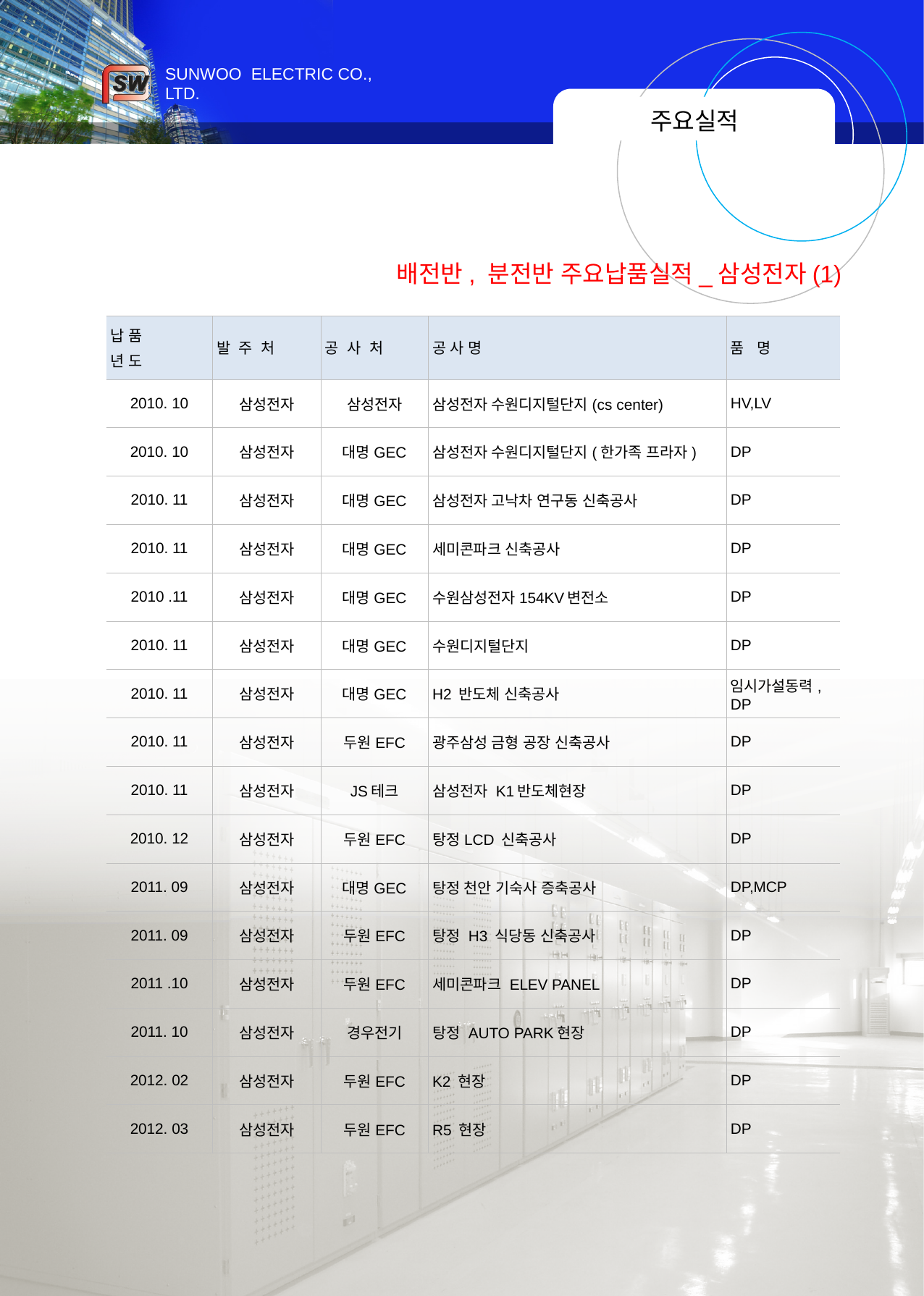

# 주요실적
배전반, 분전반 주요납품실적_삼성전자(1)
| 납 품 년 도 | 발 주 처 | 공 사 처 | 공 사 명 | 품 명 |
| --- | --- | --- | --- | --- |
| 2010. 10 | 삼성전자 | 삼성전자 | 삼성전자 수원디지털단지(cs center) | HV,LV |
| 2010. 10 | 삼성전자 | 대명GEC | 삼성전자 수원디지털단지(한가족 프라자) | DP |
| 2010. 11 | 삼성전자 | 대명GEC | 삼성전자 고낙차 연구동 신축공사 | DP |
| 2010. 11 | 삼성전자 | 대명GEC | 세미콘파크 신축공사 | DP |
| 2010 .11 | 삼성전자 | 대명GEC | 수원삼성전자154KV변전소 | DP |
| 2010. 11 | 삼성전자 | 대명GEC | 수원디지털단지 | DP |
| 2010. 11 | 삼성전자 | 대명GEC | H2 반도체 신축공사 | 임시가설동력, DP |
| 2010. 11 | 삼성전자 | 두원EFC | 광주삼성 금형 공장 신축공사 | DP |
| 2010. 11 | 삼성전자 | JS테크 | 삼성전자 K1반도체현장 | DP |
| 2010. 12 | 삼성전자 | 두원EFC | 탕정LCD 신축공사 | DP |
| 2011. 09 | 삼성전자 | 대명GEC | 탕정 천안 기숙사 증축공사 | DP,MCP |
| 2011. 09 | 삼성전자 | 두원EFC | 탕정 H3 식당동 신축공사 | DP |
| 2011 .10 | 삼성전자 | 두원EFC | 세미콘파크 ELEV PANEL | DP |
| 2011. 10 | 삼성전자 | 경우전기 | 탕정 AUTO PARK현장 | DP |
| 2012. 02 | 삼성전자 | 두원EFC | K2 현장 | DP |
| 2012. 03 | 삼성전자 | 두원EFC | R5 현장 | DP |